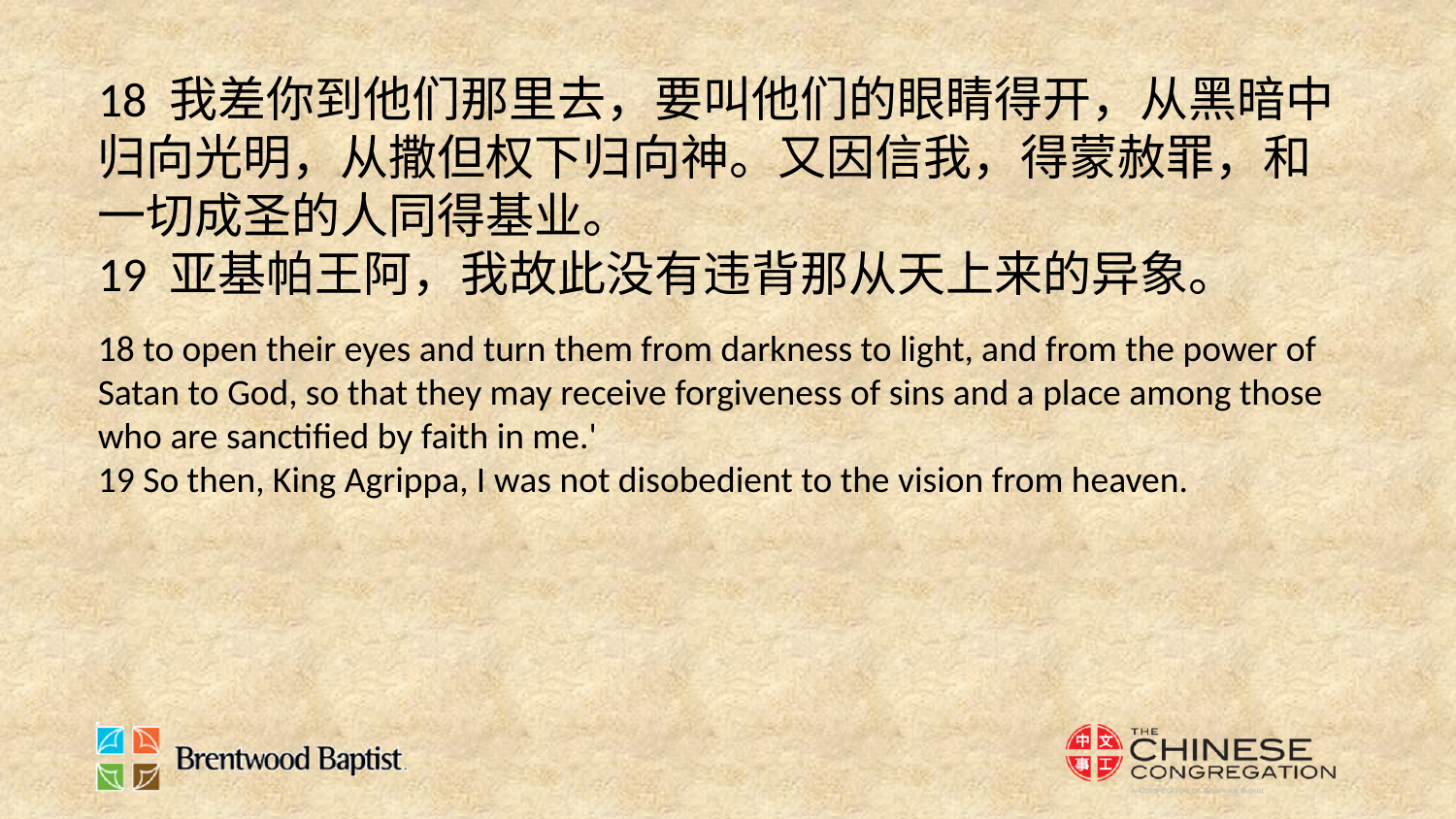

18 我差你到他们那里去，要叫他们的眼睛得开，从黑暗中归向光明，从撒但权下归向神。又因信我，得蒙赦罪，和一切成圣的人同得基业。
19 亚基帕王阿，我故此没有违背那从天上来的异象。

18 to open their eyes and turn them from darkness to light, and from the power of Satan to God, so that they may receive forgiveness of sins and a place among those who are sanctified by faith in me.'
19 So then, King Agrippa, I was not disobedient to the vision from heaven.